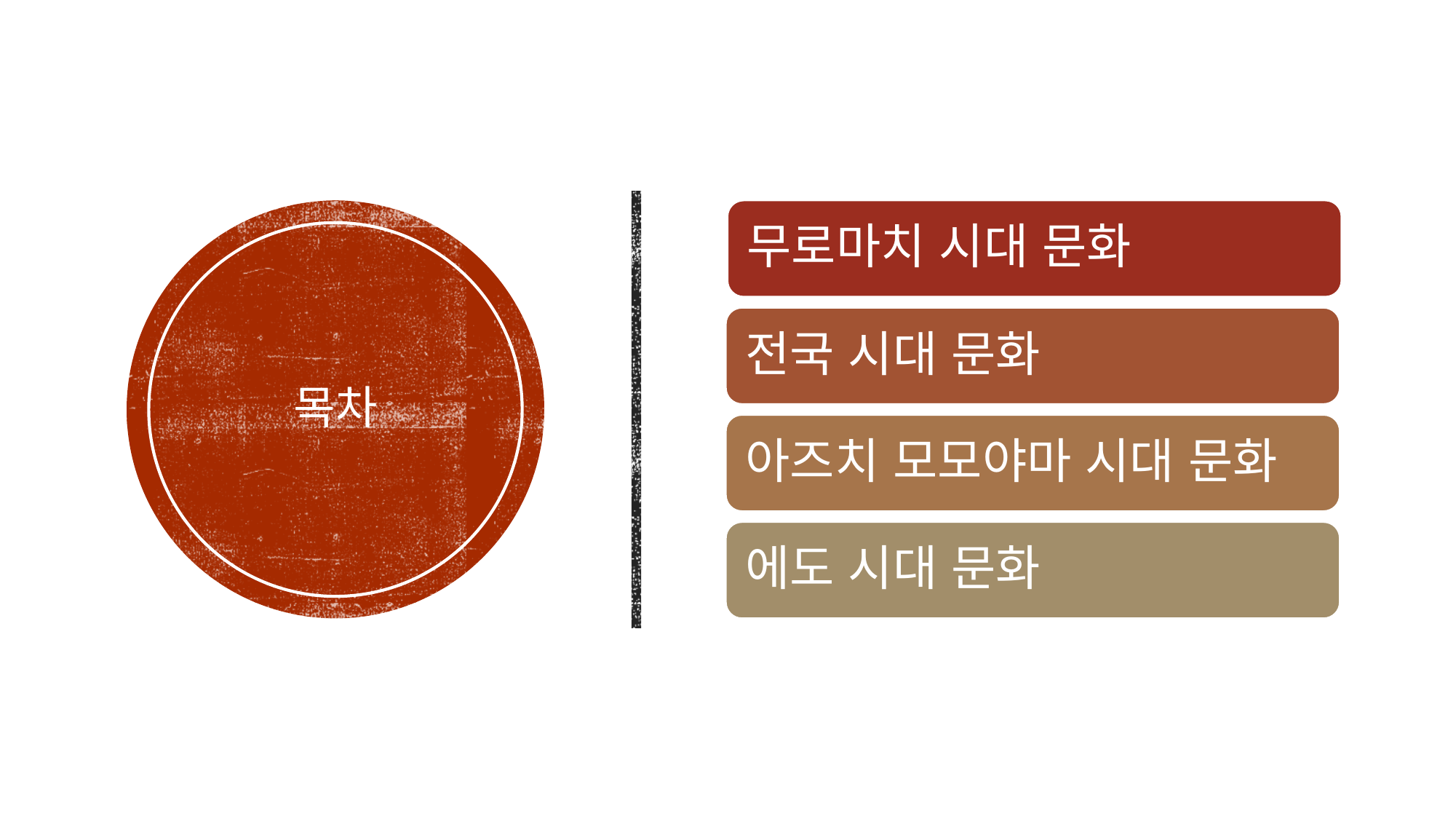

무로마치 시대 문화

# 목차
전국 시대 문화

아즈치 모모야마 시대 문화
에도 시대 문화